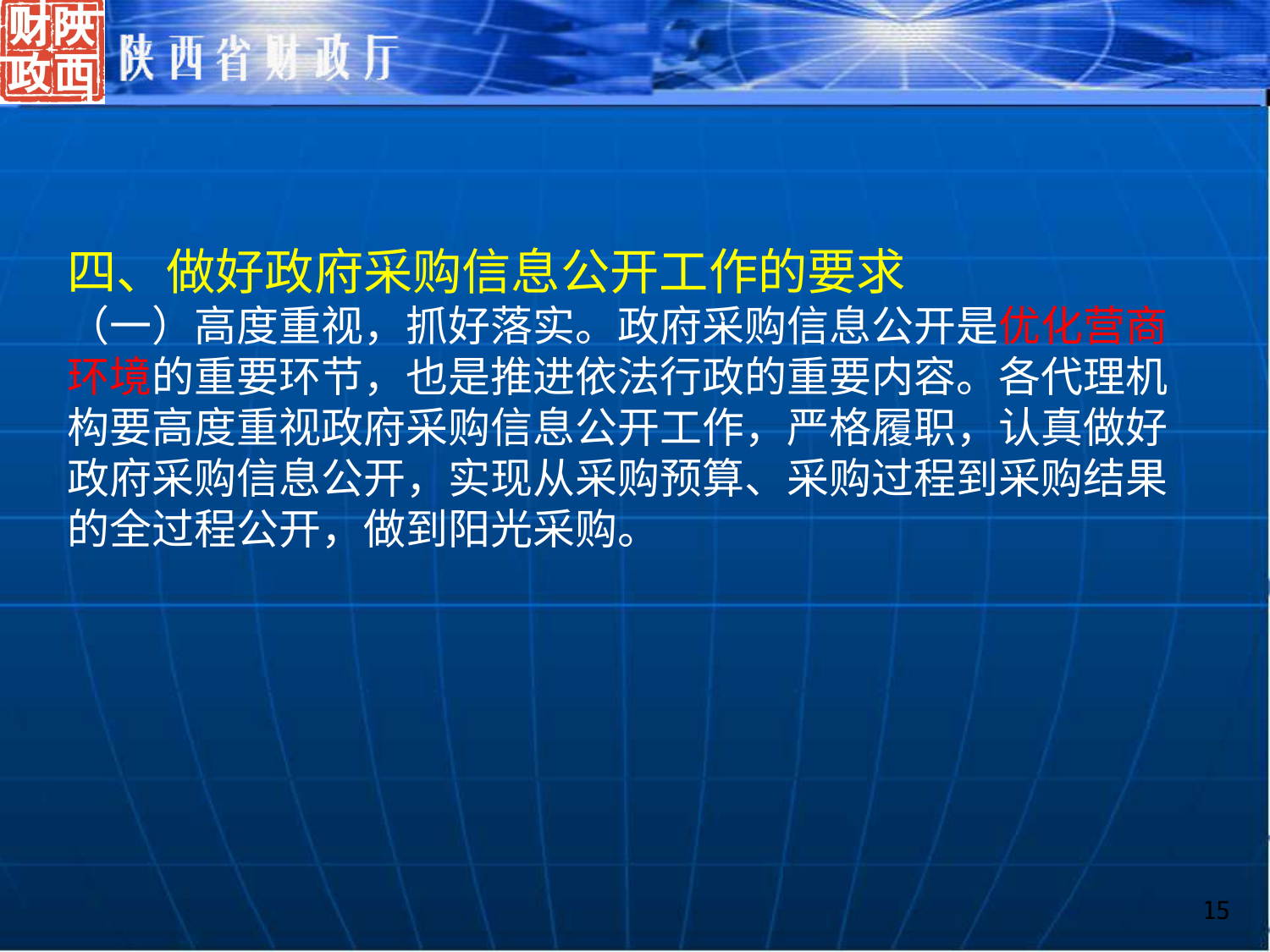

四、做好政府采购信息公开工作的要求
（一）高度重视，抓好落实。政府采购信息公开是优化营商环境的重要环节，也是推进依法行政的重要内容。各代理机构要高度重视政府采购信息公开工作，严格履职，认真做好政府采购信息公开，实现从采购预算、采购过程到采购结果的全过程公开，做到阳光采购。
15